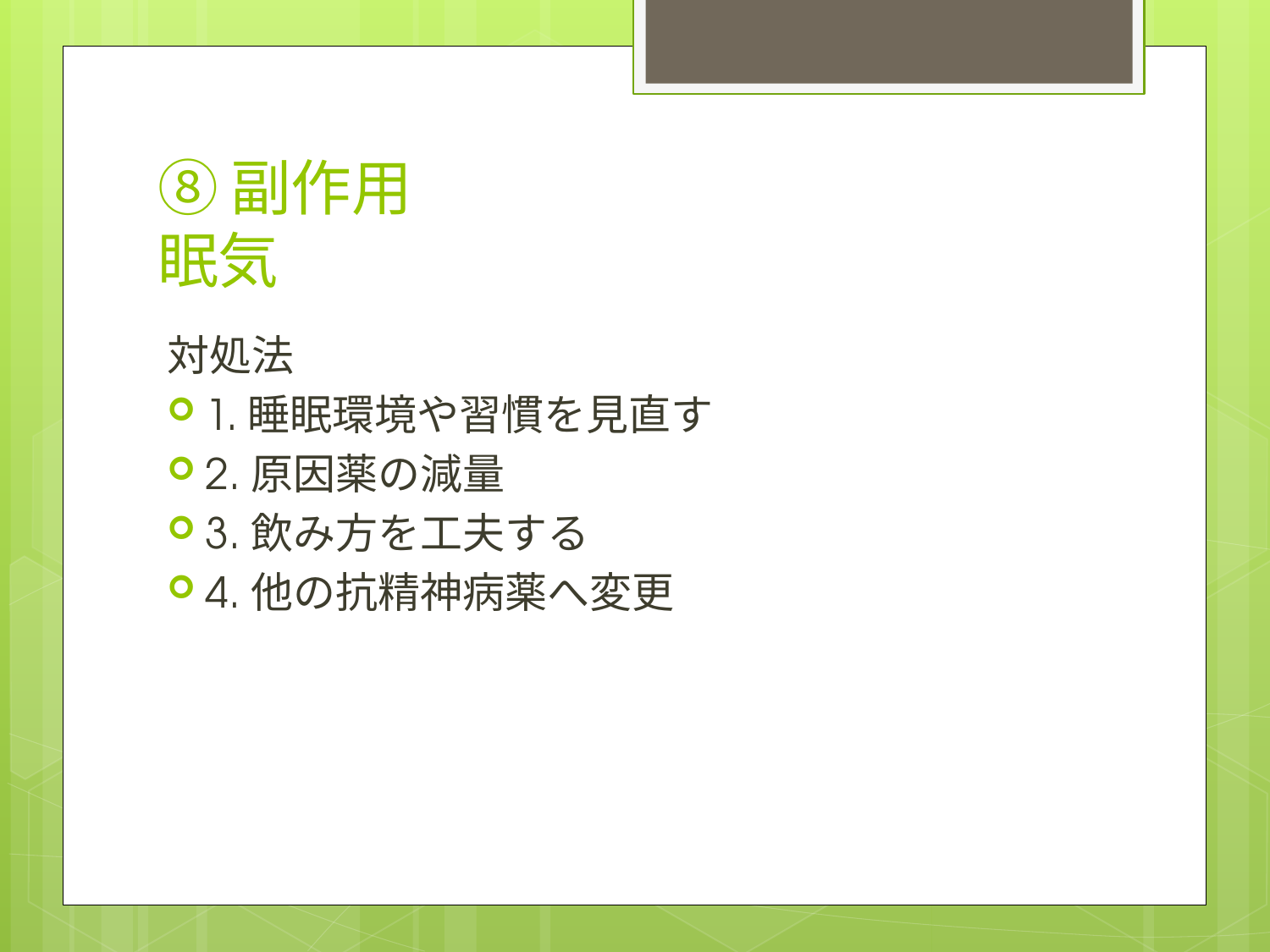

# ⑧副作用 眠気
対処法
1.睡眠環境や習慣を見直す
2.原因薬の減量
3.飲み方を工夫する
4.他の抗精神病薬へ変更